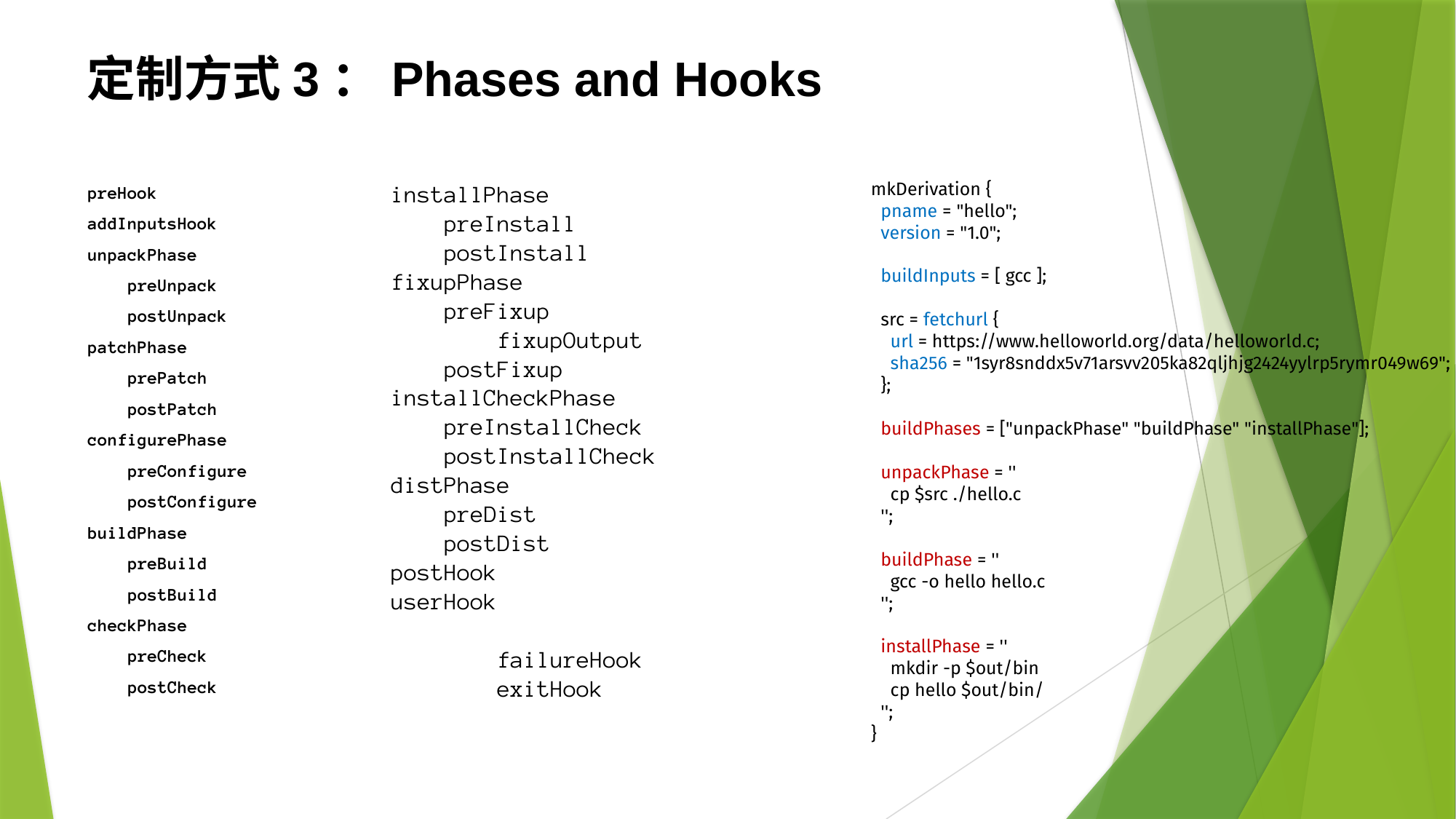

定制方式3：Phases and Hooks
mkDerivation {
  pname = "hello";
  version = "1.0";

  buildInputs = [ gcc ];

  src = fetchurl {
    url = https://www.helloworld.org/data/helloworld.c;
    sha256 = "1syr8snddx5v71arsvv205ka82qljhjg2424yylrp5rymr049w69";
  };

  buildPhases = ["unpackPhase" "buildPhase" "installPhase"];

  unpackPhase = ''
    cp $src ./hello.c
  '';

  buildPhase = ''
    gcc -o hello hello.c
  '';

  installPhase = ''
    mkdir -p $out/bin
    cp hello $out/bin/
  '';
}
installPhase
    preInstall
    postInstall
fixupPhase
    preFixup
        fixupOutput
    postFixup
installCheckPhase
    preInstallCheck
    postInstallCheck
distPhase
    preDist
    postDist
postHook
userHook

        failureHook
        exitHook
preHook
addInputsHook
unpackPhase
    preUnpack
    postUnpack
patchPhase
    prePatch
    postPatch
configurePhase
    preConfigure
    postConfigure
buildPhase
    preBuild
    postBuild
checkPhase
    preCheck
    postCheck